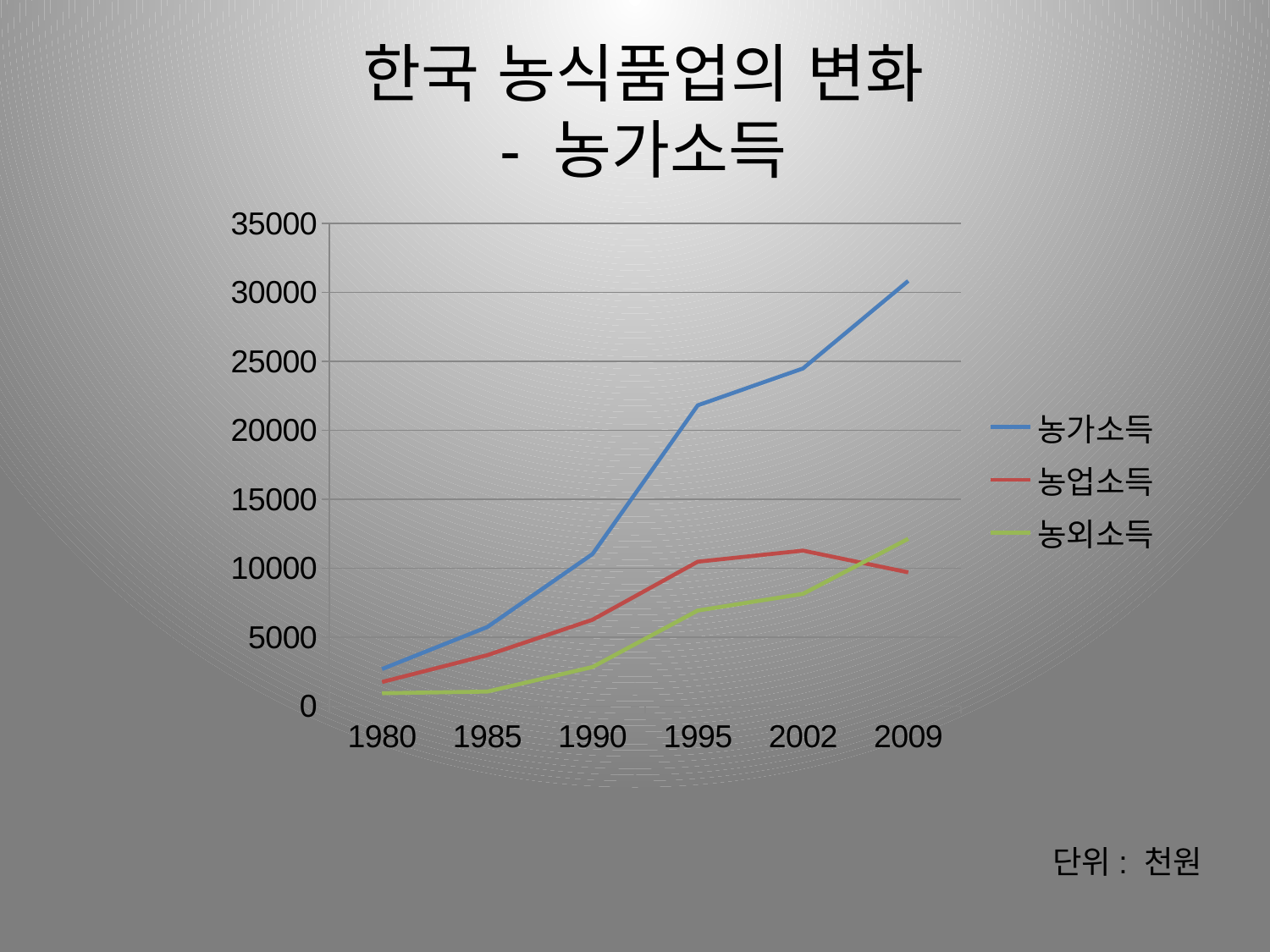

# 한국 농식품업의 변화 - 농가소득

### Chart

| Category | 농가소득 | 농업소득 | 농외소득 |
|---|---|---|---|
| 1980 | 2693.0 | 1755.0 | 938.0 |
| 1985 | 5736.0 | 3699.0 | 1060.0 |
| 1990 | 11026.0 | 6264.0 | 2841.0 |
| 1995 | 21803.0 | 10469.0 | 6931.0 |
| 2002 | 24475.0 | 11274.0 | 8140.0 |
| 2009 | 30814.0 | 9698.0 | 12128.0 |
단위: 천원